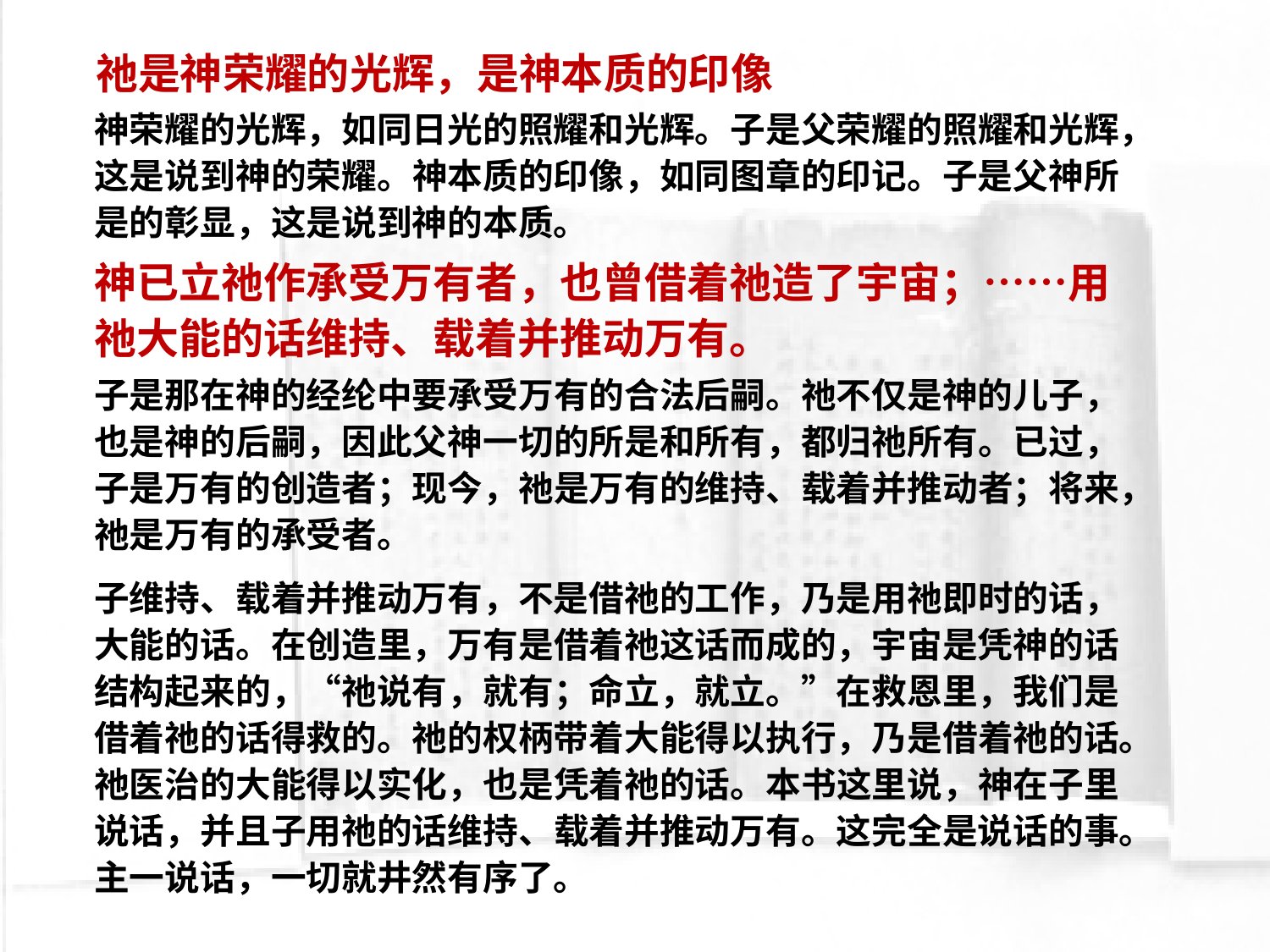

祂是神荣耀的光辉，是神本质的印像
神荣耀的光辉，如同日光的照耀和光辉。子是父荣耀的照耀和光辉，这是说到神的荣耀。神本质的印像，如同图章的印记。子是父神所是的彰显，这是说到神的本质。
神已立祂作承受万有者，也曾借着祂造了宇宙；……用祂大能的话维持、载着并推动万有。
子是那在神的经纶中要承受万有的合法后嗣。祂不仅是神的儿子，也是神的后嗣，因此父神一切的所是和所有，都归祂所有。已过，子是万有的创造者；现今，祂是万有的维持、载着并推动者；将来，祂是万有的承受者。
子维持、载着并推动万有，不是借祂的工作，乃是用祂即时的话，大能的话。在创造里，万有是借着祂这话而成的，宇宙是凭神的话结构起来的，“祂说有，就有；命立，就立。”在救恩里，我们是借着祂的话得救的。祂的权柄带着大能得以执行，乃是借着祂的话。祂医治的大能得以实化，也是凭着祂的话。本书这里说，神在子里说话，并且子用祂的话维持、载着并推动万有。这完全是说话的事。主一说话，一切就井然有序了。